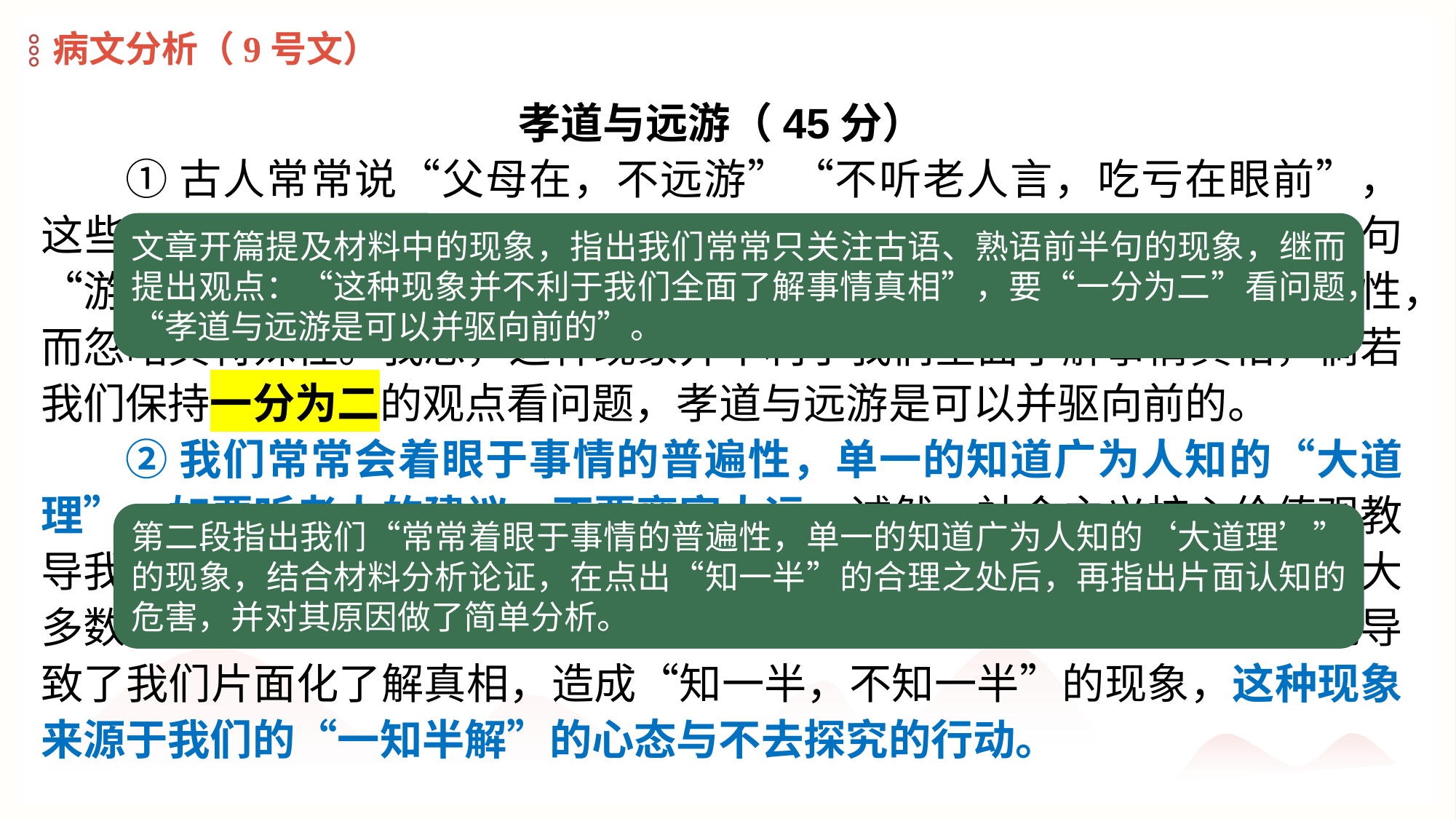

病文分析（9号文）
孝道与远游（45分）
①古人常常说“父母在，不远游”“不听老人言，吃亏在眼前”，这些话语常常听见，常常被给予教育。可是，我们却往往忽略了后半句“游必有方”与“尽信老人言，终生难向前”。我们常常只关注其普遍性，而忽略其特殊性。我想，这种现象并不利于我们全面了解事情真相，倘若我们保持一分为二的观点看问题，孝道与远游是可以并驱向前的。
②我们常常会着眼于事情的普遍性，单一的知道广为人知的“大道理”。如要听老人的建议，不要离家太远。诚然，社会主义核心价值观教导我们要有孝道，要听教大人长辈说的话，因此，面对长辈说的话我想大多数人们都会听进心中，都却不会深究，也不会查找其真实性。这也就导致了我们片面化了解真相，造成“知一半，不知一半”的现象，这种现象来源于我们的“一知半解”的心态与不去探究的行动。
文章开篇提及材料中的现象，指出我们常常只关注古语、熟语前半句的现象，继而提出观点：“这种现象并不利于我们全面了解事情真相”，要“一分为二”看问题，“孝道与远游是可以并驱向前的”。
第二段指出我们“常常着眼于事情的普遍性，单一的知道广为人知的‘大道理’”的现象，结合材料分析论证，在点出“知一半”的合理之处后，再指出片面认知的危害，并对其原因做了简单分析。